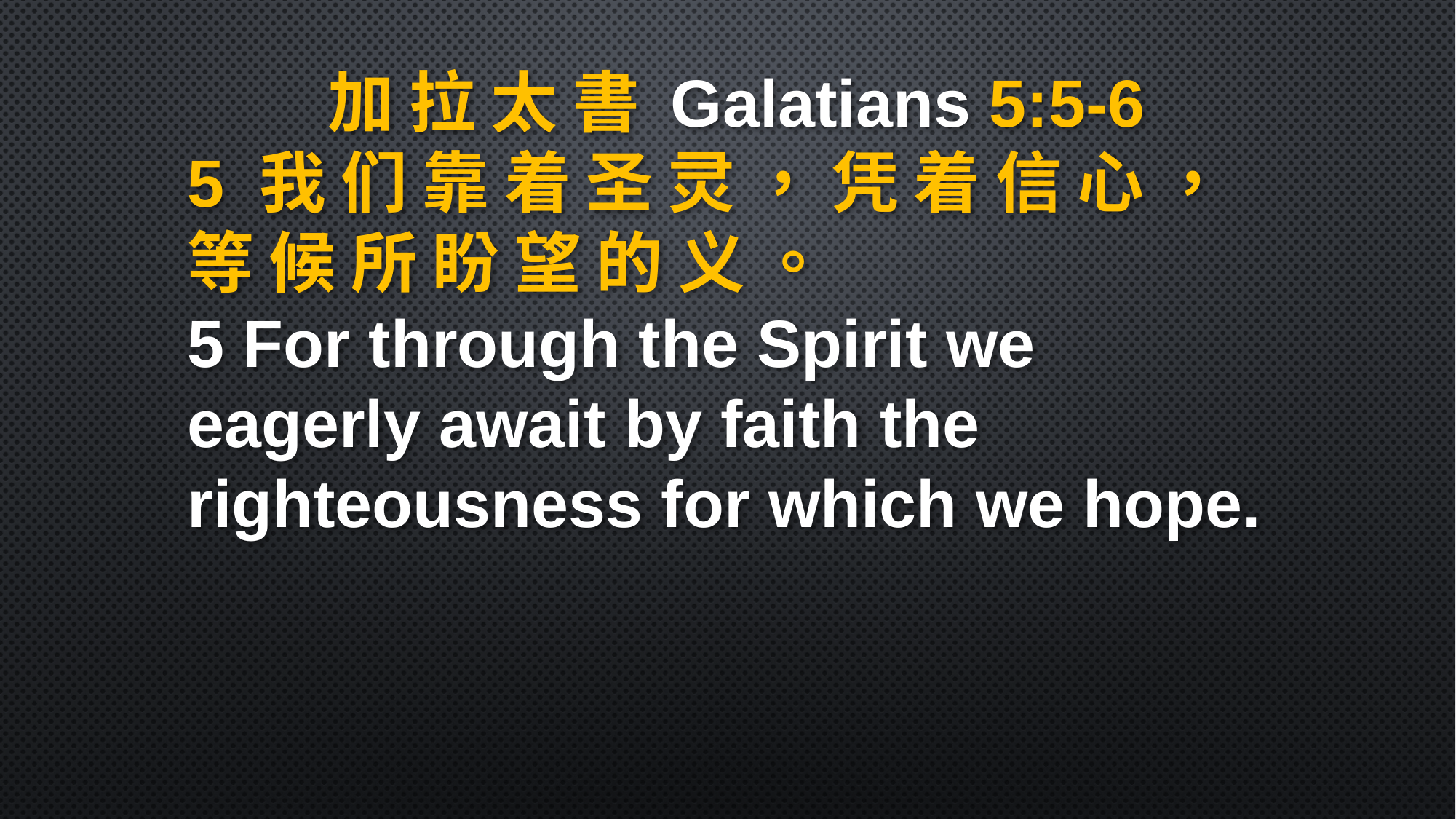

加 拉 太 書 Galatians 5:5-6
5 我 们 靠 着 圣 灵 ， 凭 着 信 心 ， 等 候 所 盼 望 的 义 。
5 For through the Spirit we eagerly await by faith the righteousness for which we hope.